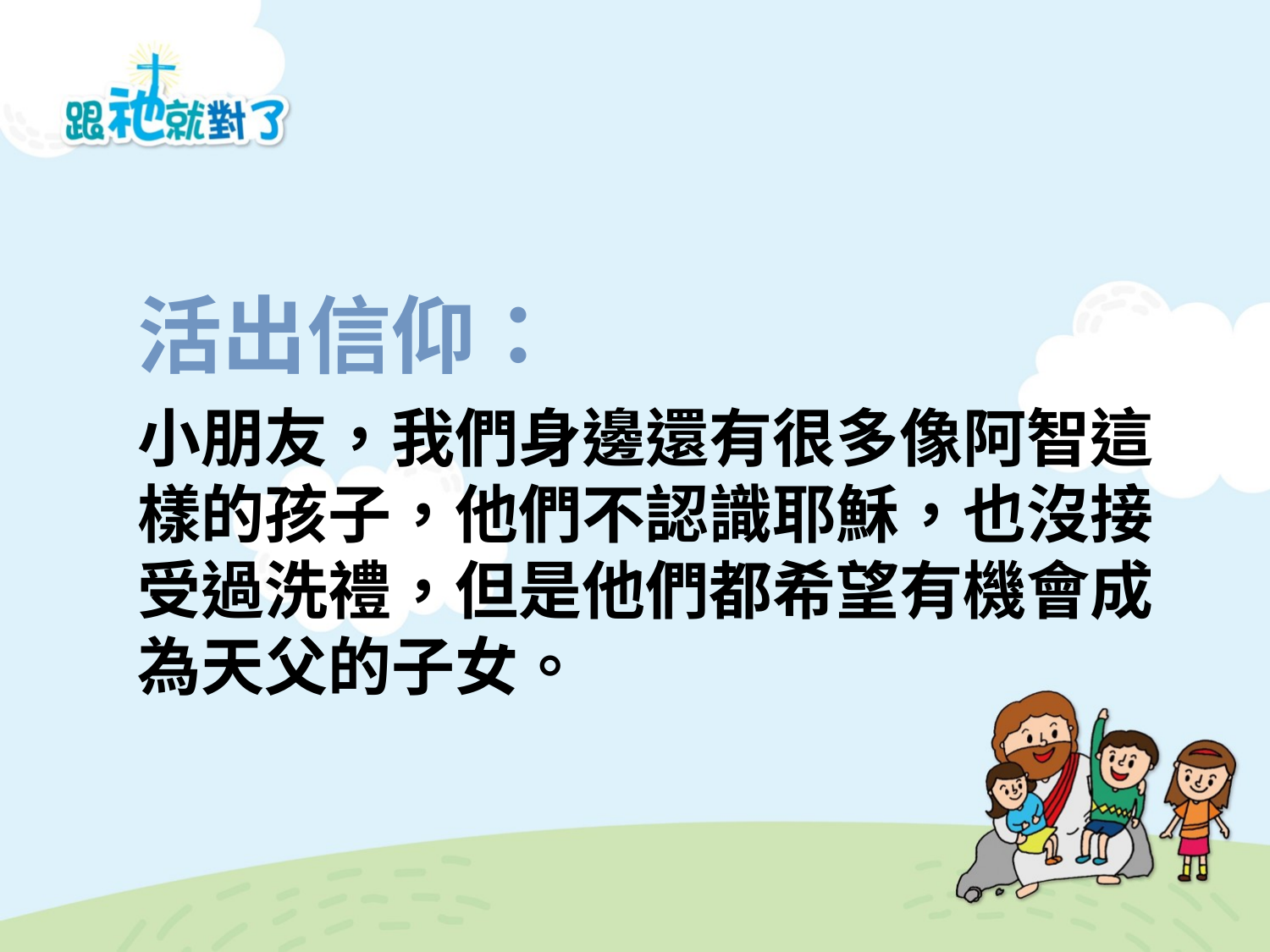

活出信仰：
小朋友，我們身邊還有很多像阿智這樣的孩子，他們不認識耶穌，也沒接受過洗禮，但是他們都希望有機會成為天父的子女。